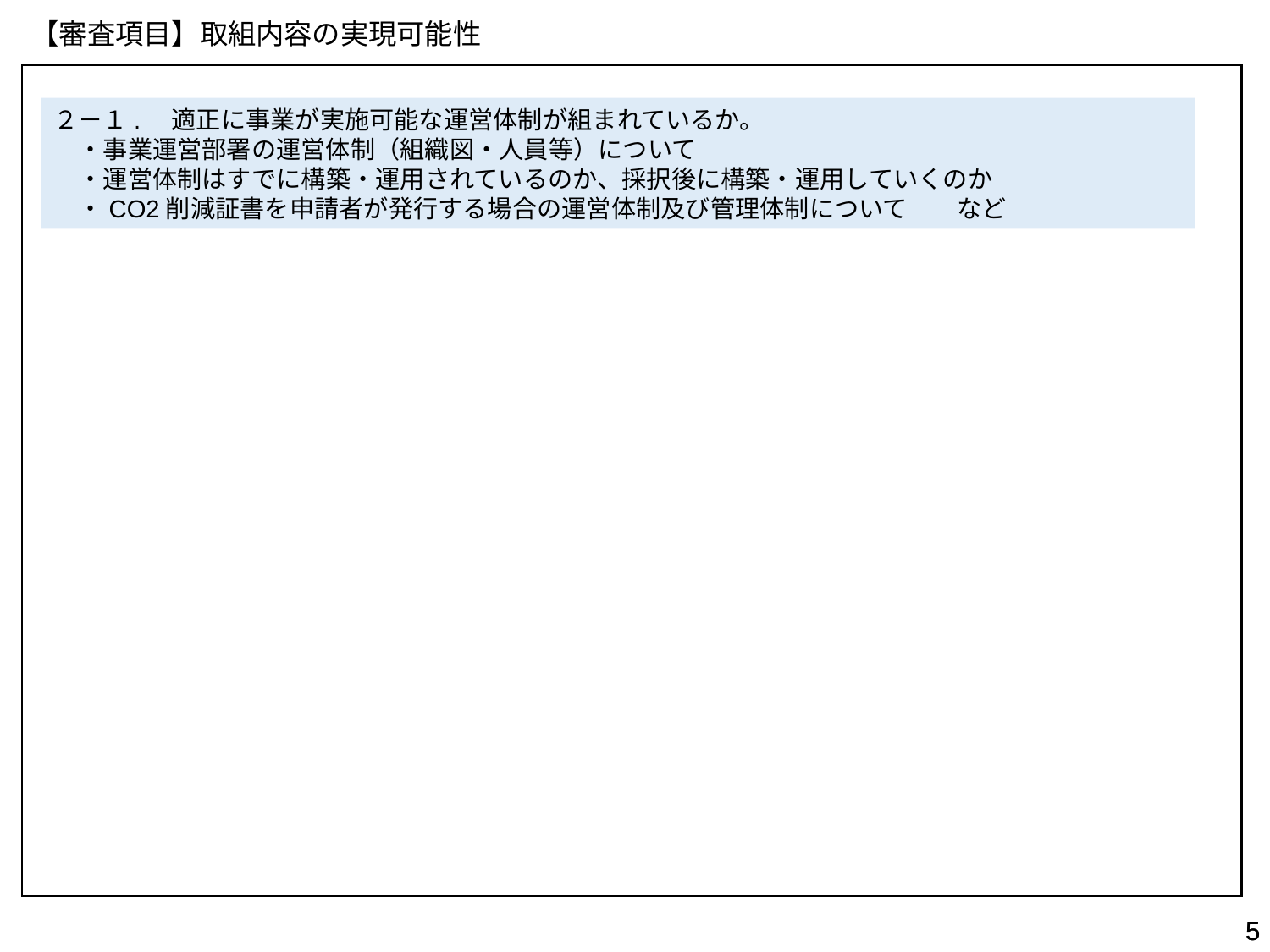

【審査項目】取組内容の実現可能性

２－１.　適正に事業が実施可能な運営体制が組まれているか。
　・事業運営部署の運営体制（組織図・人員等）について
　・運営体制はすでに構築・運用されているのか、採択後に構築・運用していくのか
　・CO2削減証書を申請者が発行する場合の運営体制及び管理体制について　　など
5
5